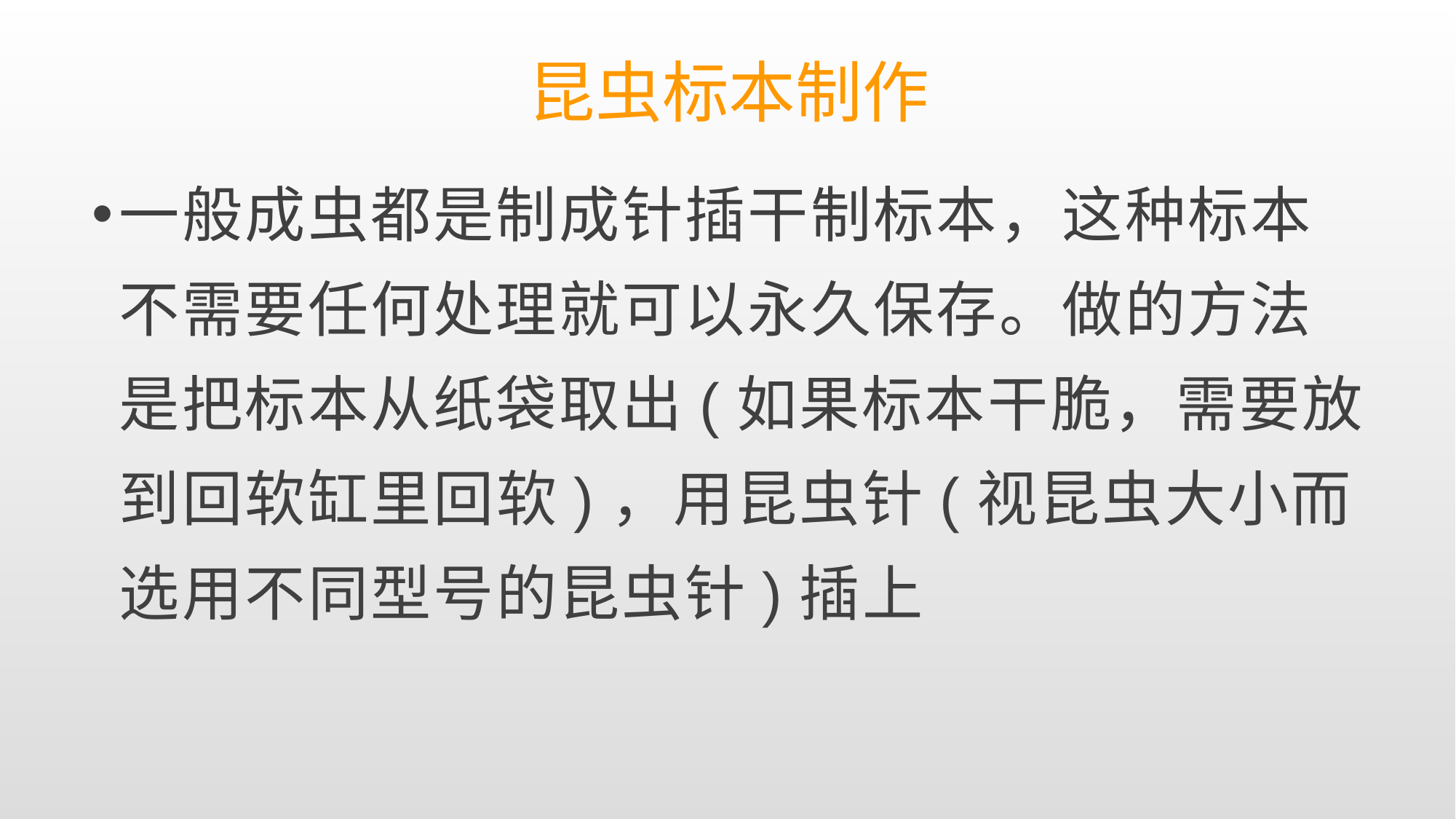

# 昆虫标本制作
一般成虫都是制成针插干制标本，这种标本不需要任何处理就可以永久保存。做的方法是把标本从纸袋取出(如果标本干脆，需要放到回软缸里回软)，用昆虫针(视昆虫大小而选用不同型号的昆虫针)插上